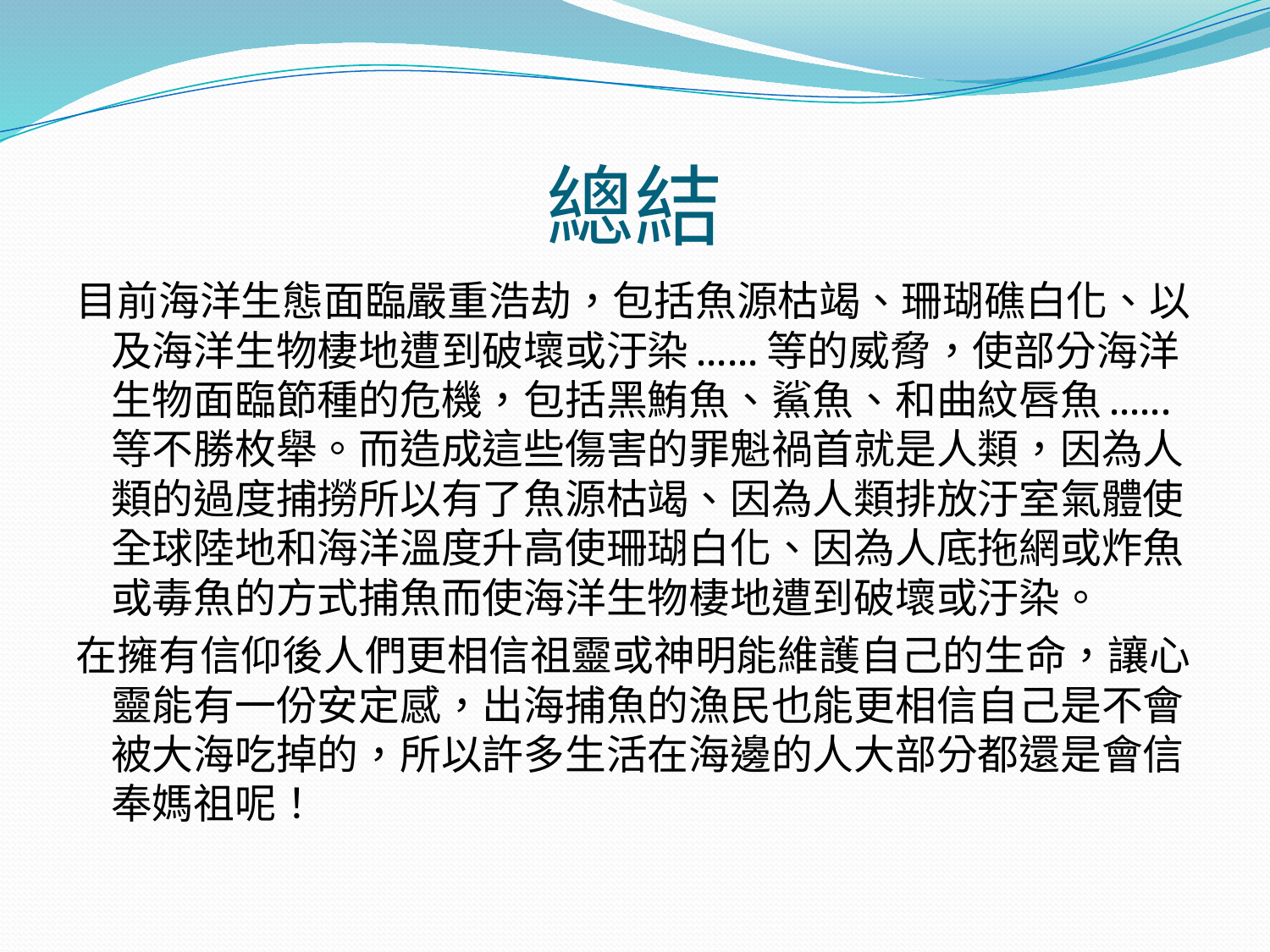

# 總結
目前海洋生態面臨嚴重浩劫，包括魚源枯竭、珊瑚礁白化、以及海洋生物棲地遭到破壞或汙染......等的威脅，使部分海洋生物面臨節種的危機，包括黑鮪魚、鯊魚、和曲紋唇魚......等不勝枚舉。而造成這些傷害的罪魁禍首就是人類，因為人類的過度捕撈所以有了魚源枯竭、因為人類排放汙室氣體使全球陸地和海洋溫度升高使珊瑚白化、因為人底拖網或炸魚或毒魚的方式捕魚而使海洋生物棲地遭到破壞或汙染。
在擁有信仰後人們更相信祖靈或神明能維護自己的生命，讓心靈能有一份安定感，出海捕魚的漁民也能更相信自己是不會被大海吃掉的，所以許多生活在海邊的人大部分都還是會信奉媽祖呢！